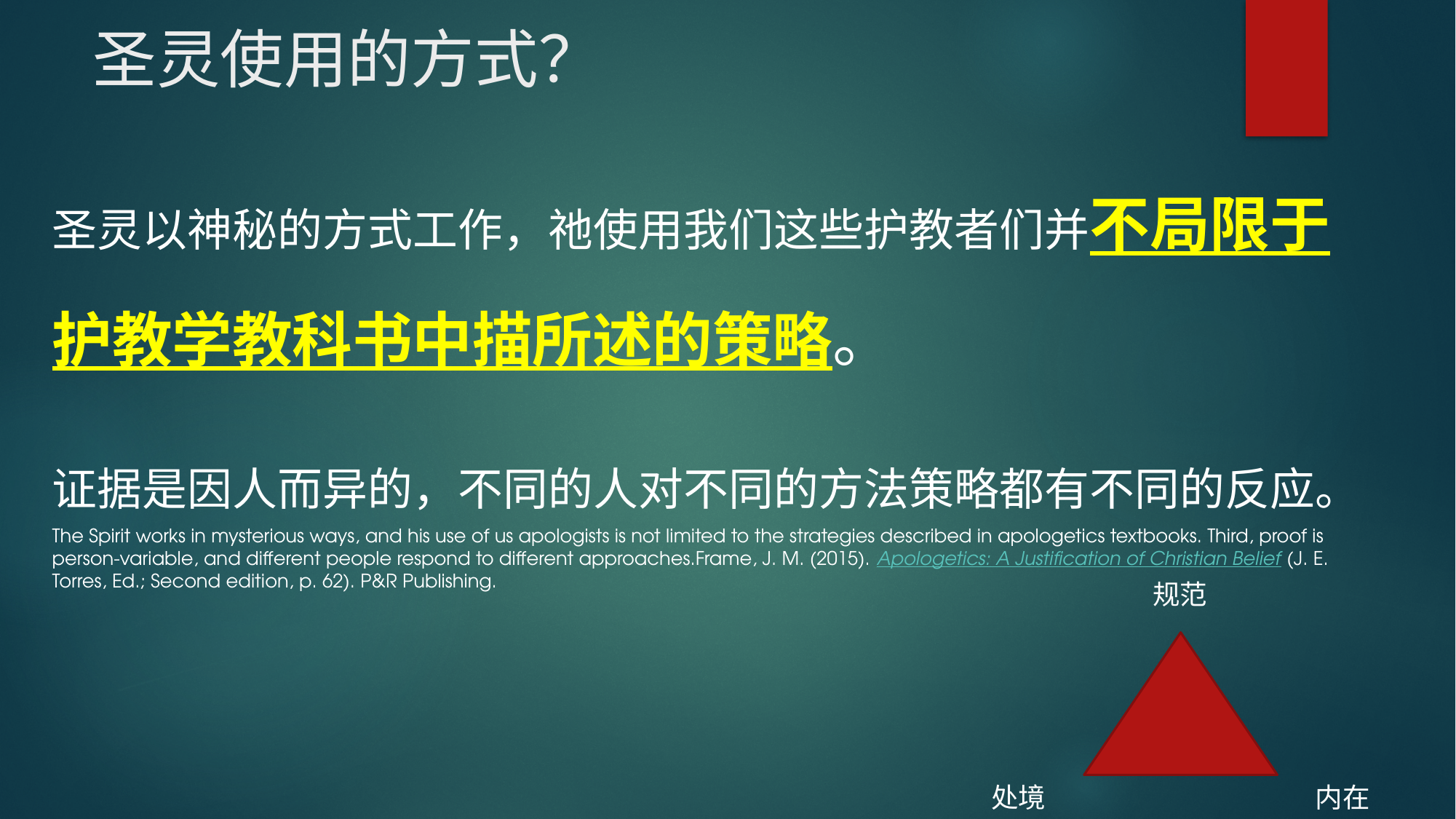

# 圣灵使用的方式？
圣灵以神秘的方式工作，祂使用我们这些护教者们并不局限于护教学教科书中描所述的策略。
证据是因人而异的，不同的人对不同的方法策略都有不同的反应。
The Spirit works in mysterious ways, and his use of us apologists is not limited to the strategies described in apologetics textbooks. Third, proof is person-variable, and different people respond to different approaches.Frame, J. M. (2015). Apologetics: A Justification of Christian Belief (J. E. Torres, Ed.; Second edition, p. 62). P&R Publishing.
规范

处境
内在